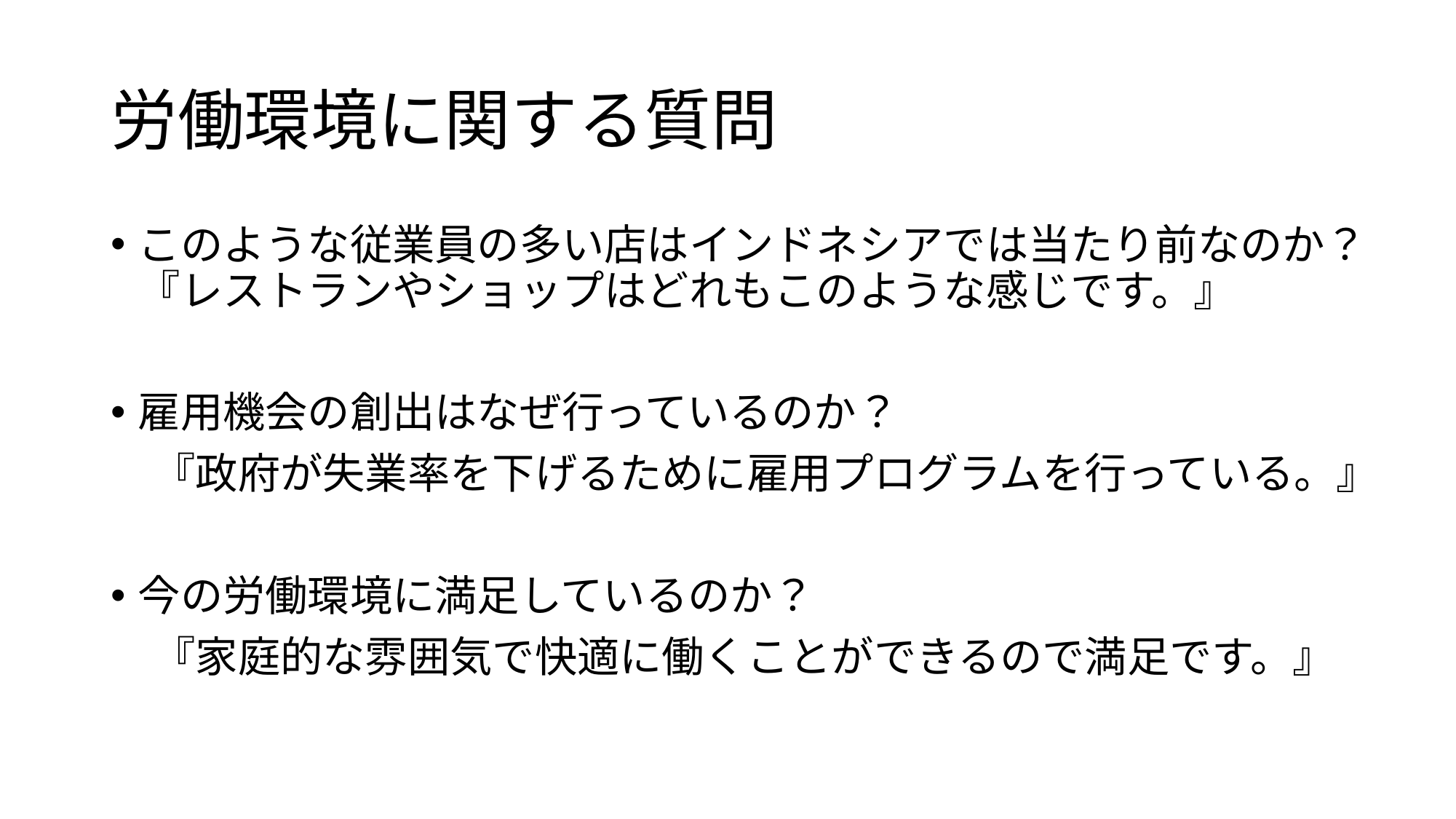

# 労働環境に関する質問
このような従業員の多い店はインドネシアでは当たり前なのか？『レストランやショップはどれもこのような感じです。』

雇用機会の創出はなぜ行っているのか？
　『政府が失業率を下げるために雇用プログラムを行っている。』

今の労働環境に満足しているのか？
　『家庭的な雰囲気で快適に働くことができるので満足です。』